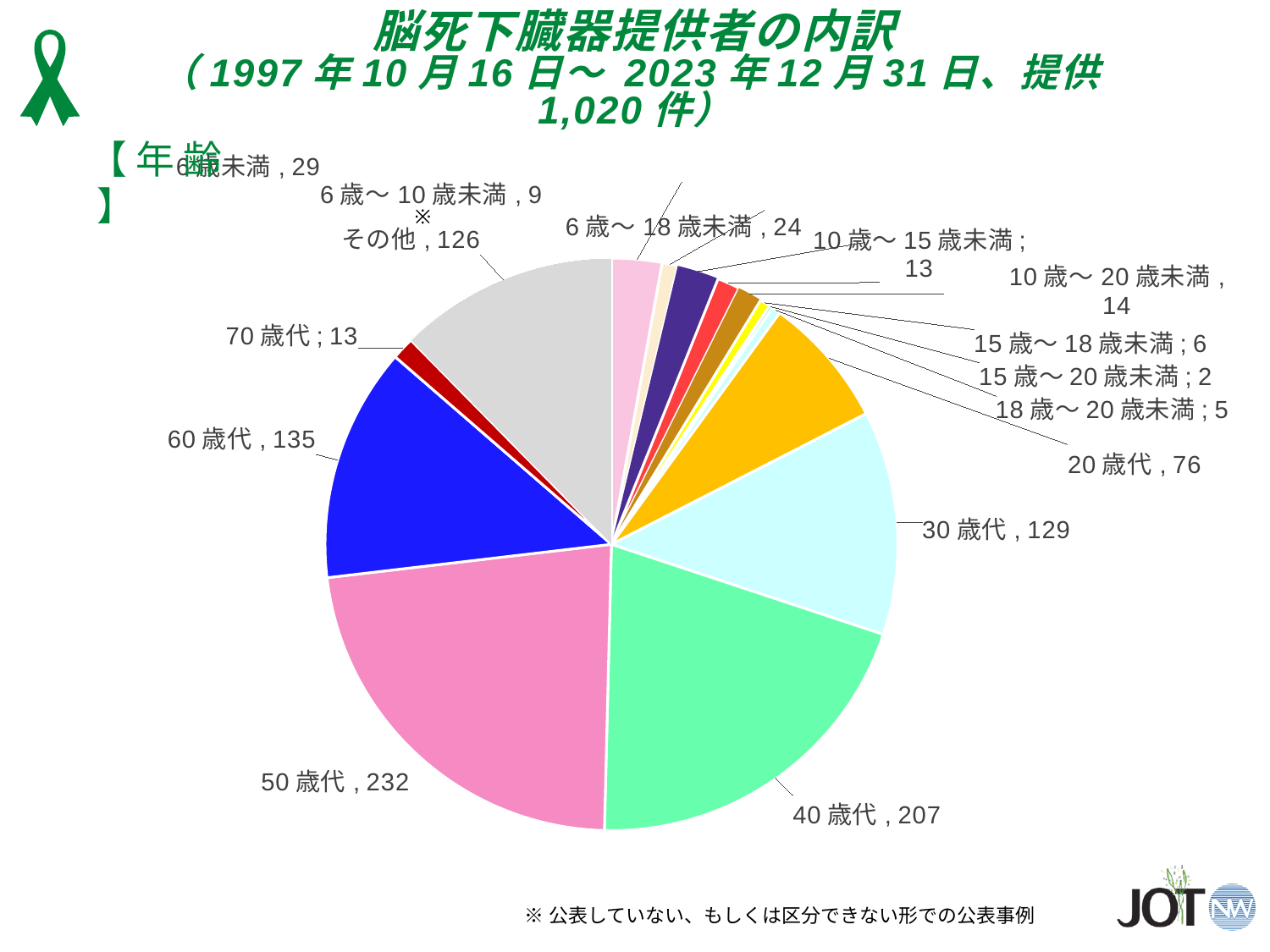

脳死下臓器提供者の内訳
（1997年10月16日～ 2023年12月31日、提供1,020件）
【 年 齢 】

### Chart

| Category | 人数 |
|---|---|
| 6歳未満 | 29.0 |
| 6歳～10歳未満 | 9.0 |
| 6歳～18歳未満 | 24.0 |
| 10歳～15歳未満 | 13.0 |
| 10歳～20歳未満 | 14.0 |
| 15歳～18歳未満 | 6.0 |
| 15歳～20歳未満 | 2.0 |
| 18歳～20歳未満 | 5.0 |
| 20歳代 | 76.0 |
| 30歳代 | 129.0 |
| 40歳代 | 207.0 |
| 50歳代 | 232.0 |
| 60歳代 | 135.0 |
| 70歳代 | 13.0 |
| その他 | 126.0 |
※
※公表していない、もしくは区分できない形での公表事例